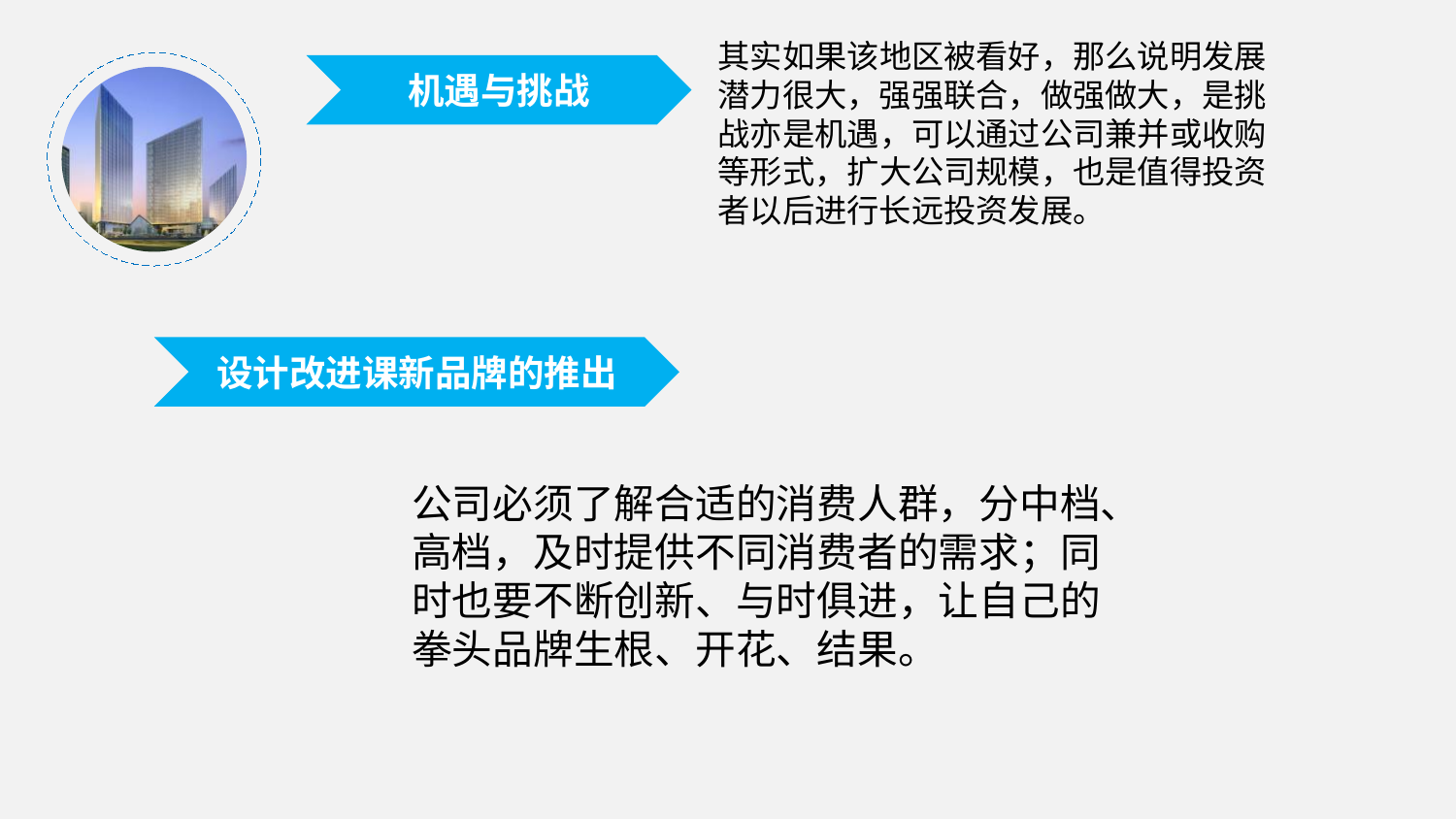

其实如果该地区被看好，那么说明发展潜力很大，强强联合，做强做大，是挑战亦是机遇，可以通过公司兼并或收购等形式，扩大公司规模，也是值得投资者以后进行长远投资发展。

机遇与挑战

设计改进课新品牌的推出
公司必须了解合适的消费人群，分中档、高档，及时提供不同消费者的需求；同时也要不断创新、与时俱进，让自己的拳头品牌生根、开花、结果。